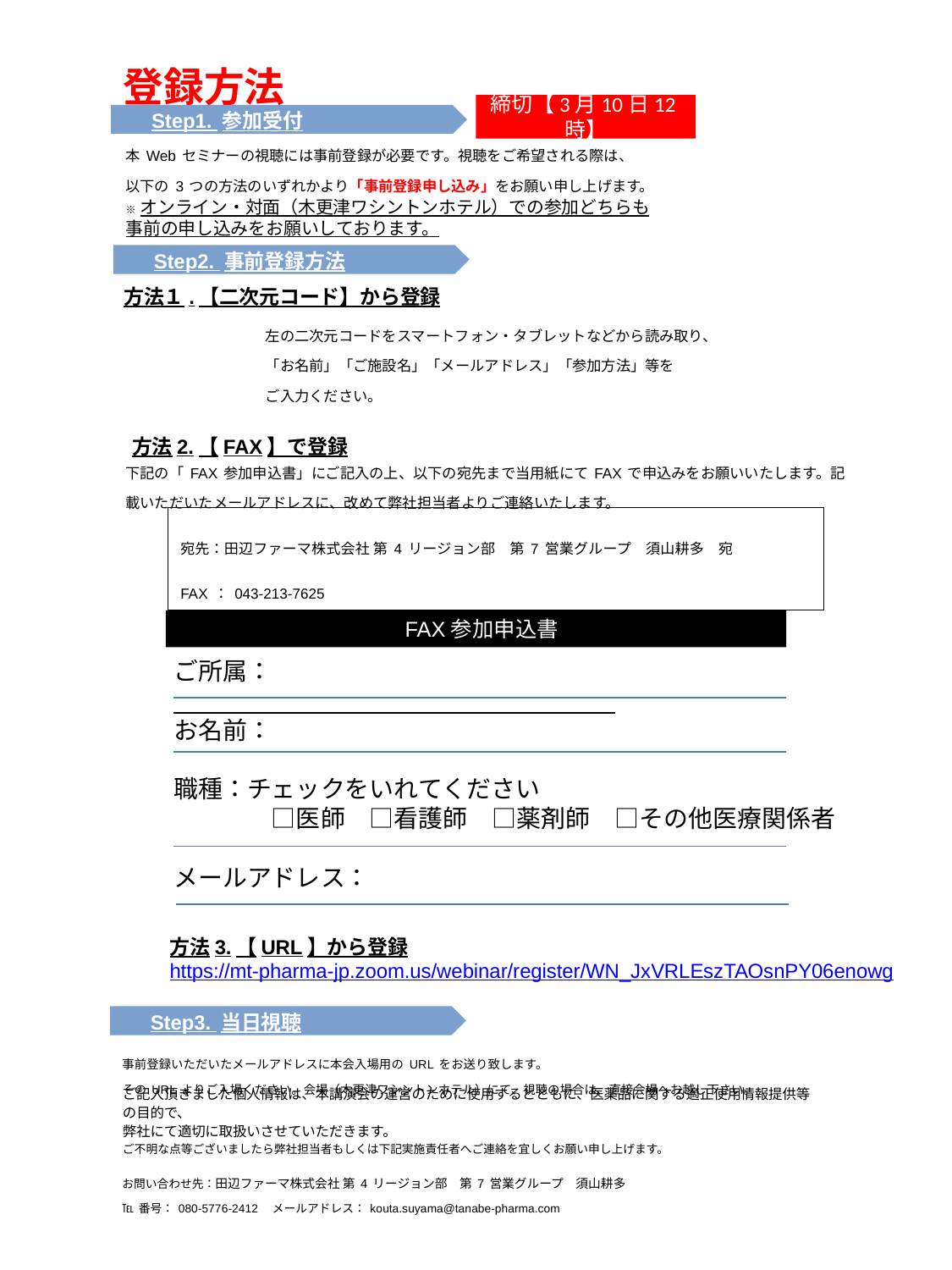

登録方法
締切【3月10日12時】
　Step1. 参加受付
本Webセミナーの視聴には事前登録が必要です。視聴をご希望される際は、
以下の3つの方法のいずれかより「事前登録申し込み」をお願い申し上げます。
※オンライン・対面（木更津ワシントンホテル）での参加どちらも
事前の申し込みをお願いしております。
　Step2. 事前登録方法
方法１.【二次元コード】から登録
左の二次元コードをスマートフォン・タブレットなどから読み取り、
「お名前」「ご施設名」「メールアドレス」「参加方法」等を
ご入力ください。
方法2.【FAX】で登録
下記の「FAX参加申込書」にご記入の上、以下の宛先まで当用紙にてFAXで申込みをお願いいたします。記載いただいたメールアドレスに、改めて弊社担当者よりご連絡いたします。
宛先：田辺ファーマ株式会社 第4リージョン部　第7営業グループ　須山耕多　宛
FAX：043‐213‐7625
  FAX参加申込書
ご所属：

お名前：

職種：チェックをいれてください
　　　　□医師　□看護師　□薬剤師　□その他医療関係者

メールアドレス：

方法3.【URL】から登録
https://mt-pharma-jp.zoom.us/webinar/register/WN_JxVRLEszTAOsnPY06enowg

　Step3. 当日視聴
事前登録いただいたメールアドレスに本会入場用のURLをお送り致します。
そのURLよりご入場ください。会場（木更津ワシントンホテル）にて、視聴の場合は、直接会場へお越し下さい。
ご記入頂きました個人情報は、本講演会の運営のために使用するとともに、医薬品に関する適正使用情報提供等の目的で、
弊社にて適切に取扱いさせていただきます。
ご不明な点等ございましたら弊社担当者もしくは下記実施責任者へご連絡を宜しくお願い申し上げます。
お問い合わせ先：田辺ファーマ株式会社 第4リージョン部　第7営業グループ　須山耕多
℡番号：080-5776-2412   メールアドレス：kouta.suyama@tanabe-pharma.com